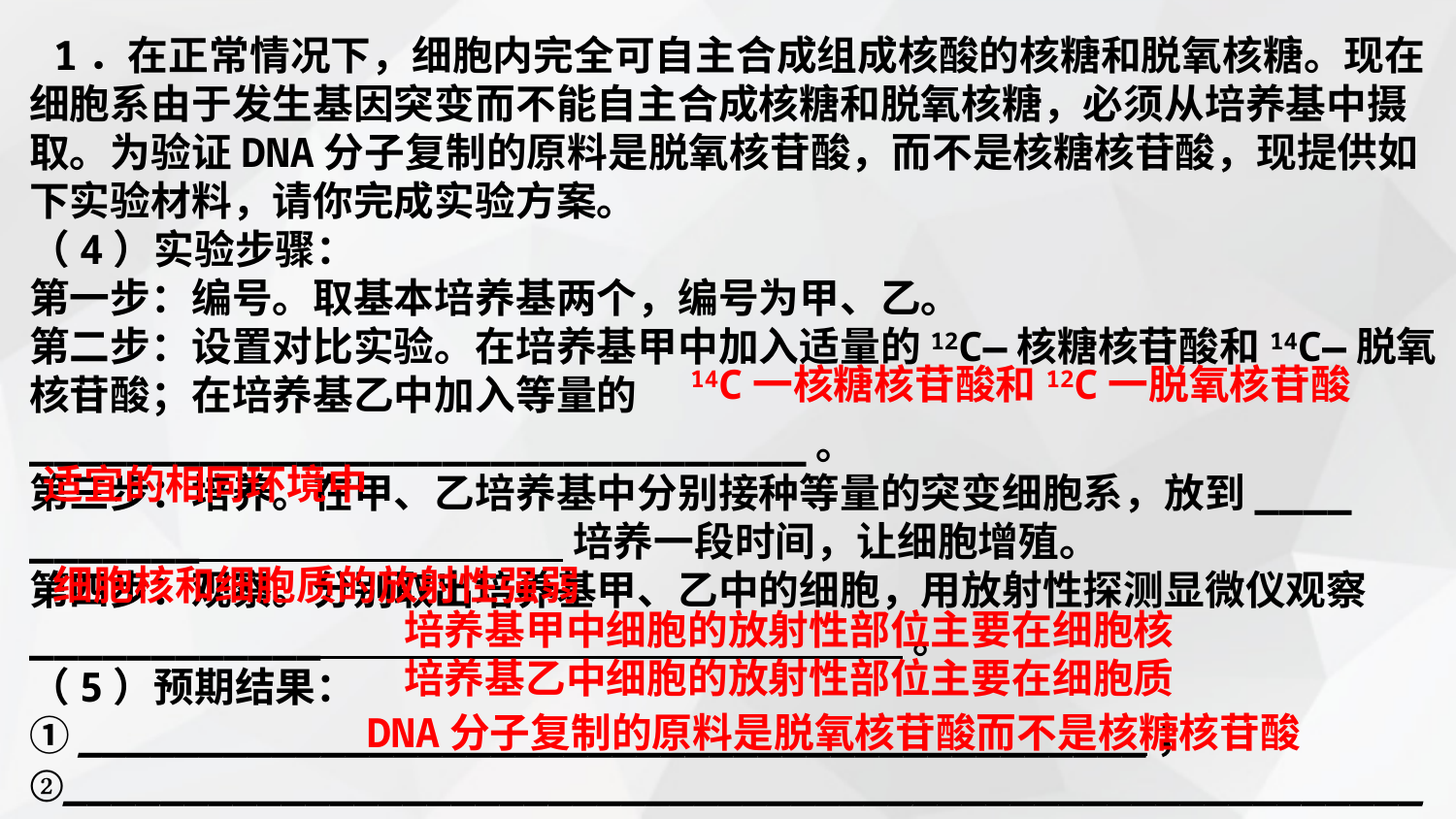

1．在正常情况下，细胞内完全可自主合成组成核酸的核糖和脱氧核糖。现在细胞系由于发生基因突变而不能自主合成核糖和脱氧核糖，必须从培养基中摄取。为验证DNA分子复制的原料是脱氧核苷酸，而不是核糖核苷酸，现提供如下实验材料，请你完成实验方案。
（4）实验步骤：
第一步：编号。取基本培养基两个，编号为甲、乙。
第二步：设置对比实验。在培养基甲中加入适量的12C—核糖核苷酸和14C—脱氧核苷酸；在培养基乙中加入等量的________________________________。
第三步：培养。在甲、乙培养基中分别接种等量的突变细胞系，放到____    _______               培养一段时间，让细胞增殖。
第四步：观察。分别取出培养基甲、乙中的细胞，用放射性探测显微仪观察____________                        。
（5）预期结果：①____________________________________________；
②________________________________________________________。
（6）实验结论：___________________________________________________。
14C一核糖核苷酸和12C一脱氧核苷酸
适宜的相同环境中
细胞核和细胞质的放射性强弱
培养基甲中细胞的放射性部位主要在细胞核
培养基乙中细胞的放射性部位主要在细胞质
DNA分子复制的原料是脱氧核苷酸而不是核糖核苷酸